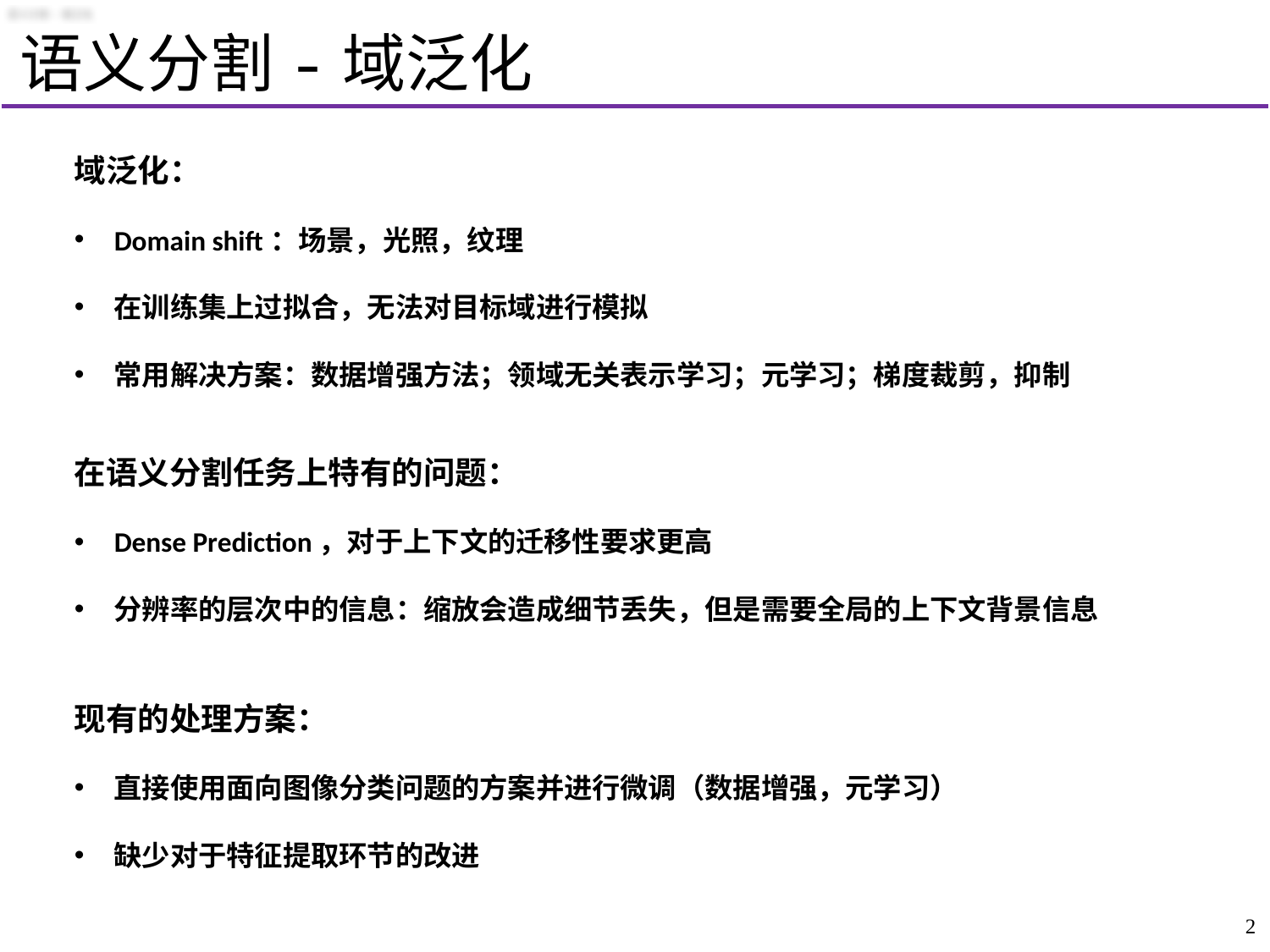

# 语义分割-域泛化
域泛化：
Domain shift：场景，光照，纹理
在训练集上过拟合，无法对目标域进行模拟
常用解决方案：数据增强方法；领域无关表示学习；元学习；梯度裁剪，抑制

在语义分割任务上特有的问题：
Dense Prediction，对于上下文的迁移性要求更高
分辨率的层次中的信息：缩放会造成细节丢失，但是需要全局的上下文背景信息
现有的处理方案：
直接使用面向图像分类问题的方案并进行微调（数据增强，元学习）
缺少对于特征提取环节的改进
2